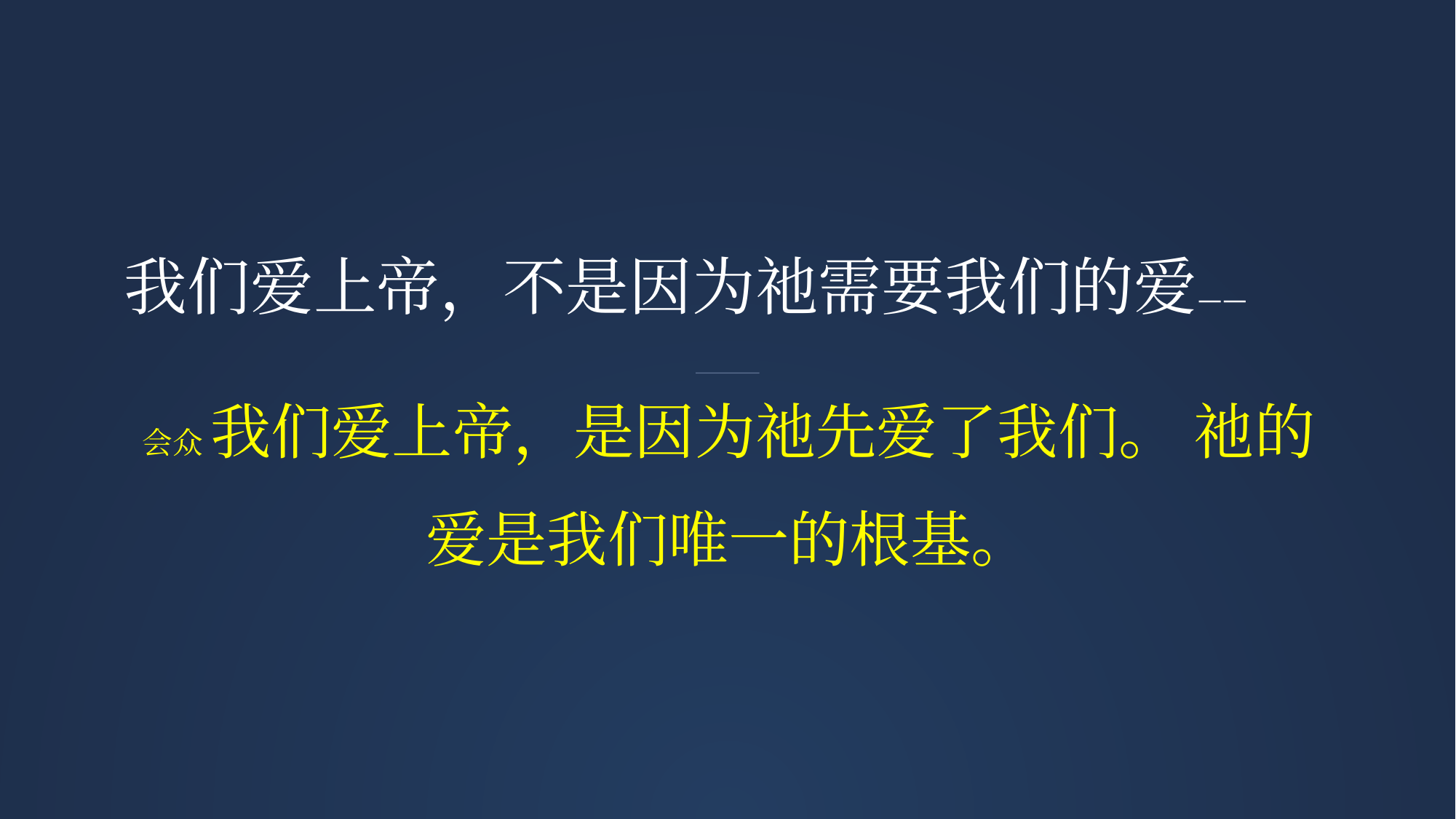

我们爱上帝，不是因为祂需要我们的爱——
会众 我们爱上帝，是因为祂先爱了我们。 祂的爱是我们唯一的根基。